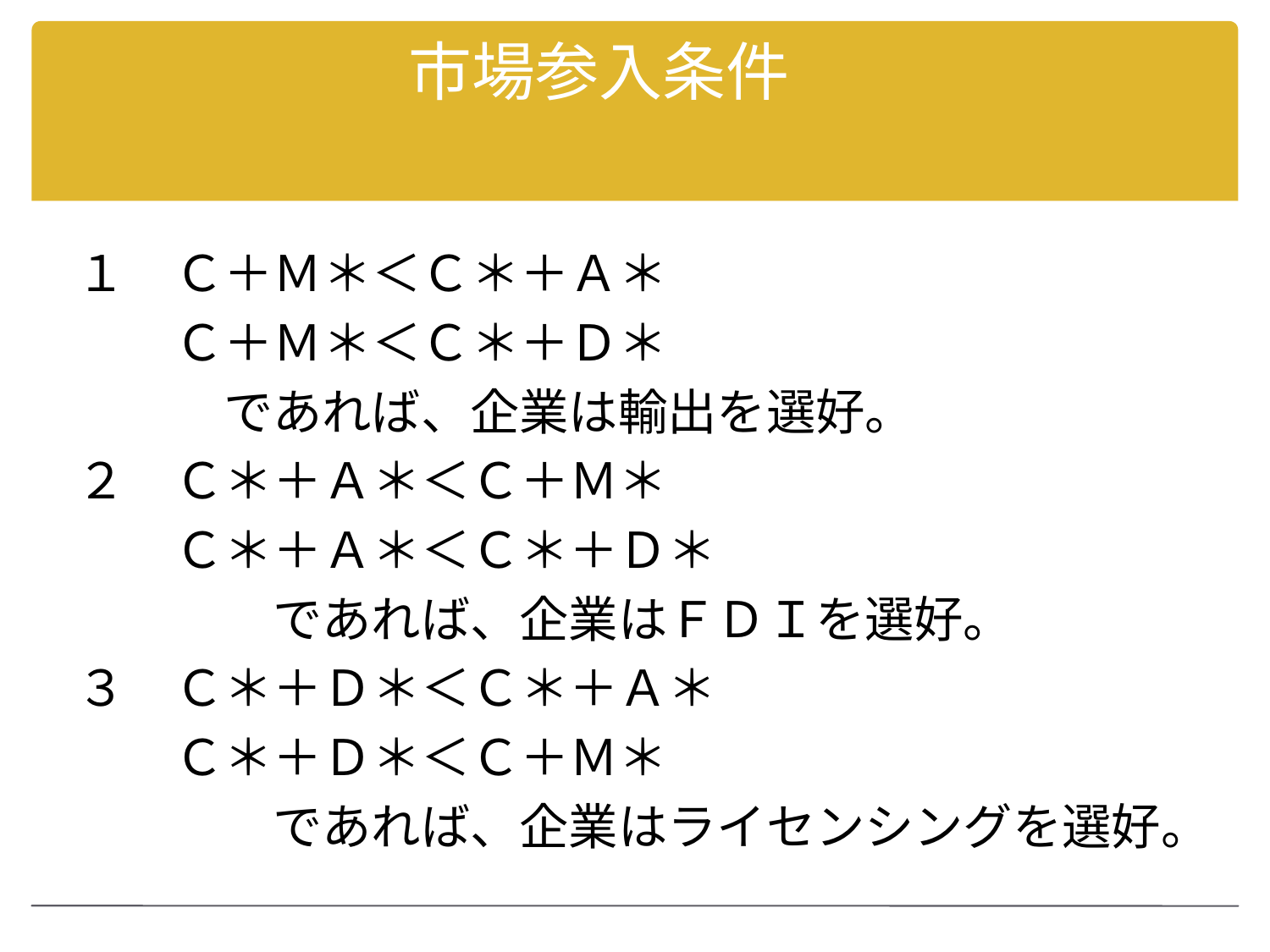

# 市場参入条件
１　Ｃ＋Ｍ＊＜Ｃ＊＋Ａ＊
　　Ｃ＋Ｍ＊＜Ｃ＊＋Ｄ＊
　　　であれば、企業は輸出を選好。
２　Ｃ＊＋Ａ＊＜Ｃ＋Ｍ＊
　　Ｃ＊＋Ａ＊＜Ｃ＊＋Ｄ＊
　　　　であれば、企業はＦＤＩを選好。
３　Ｃ＊＋Ｄ＊＜Ｃ＊＋Ａ＊
　　Ｃ＊＋Ｄ＊＜Ｃ＋Ｍ＊
　　　　であれば、企業はライセンシングを選好。